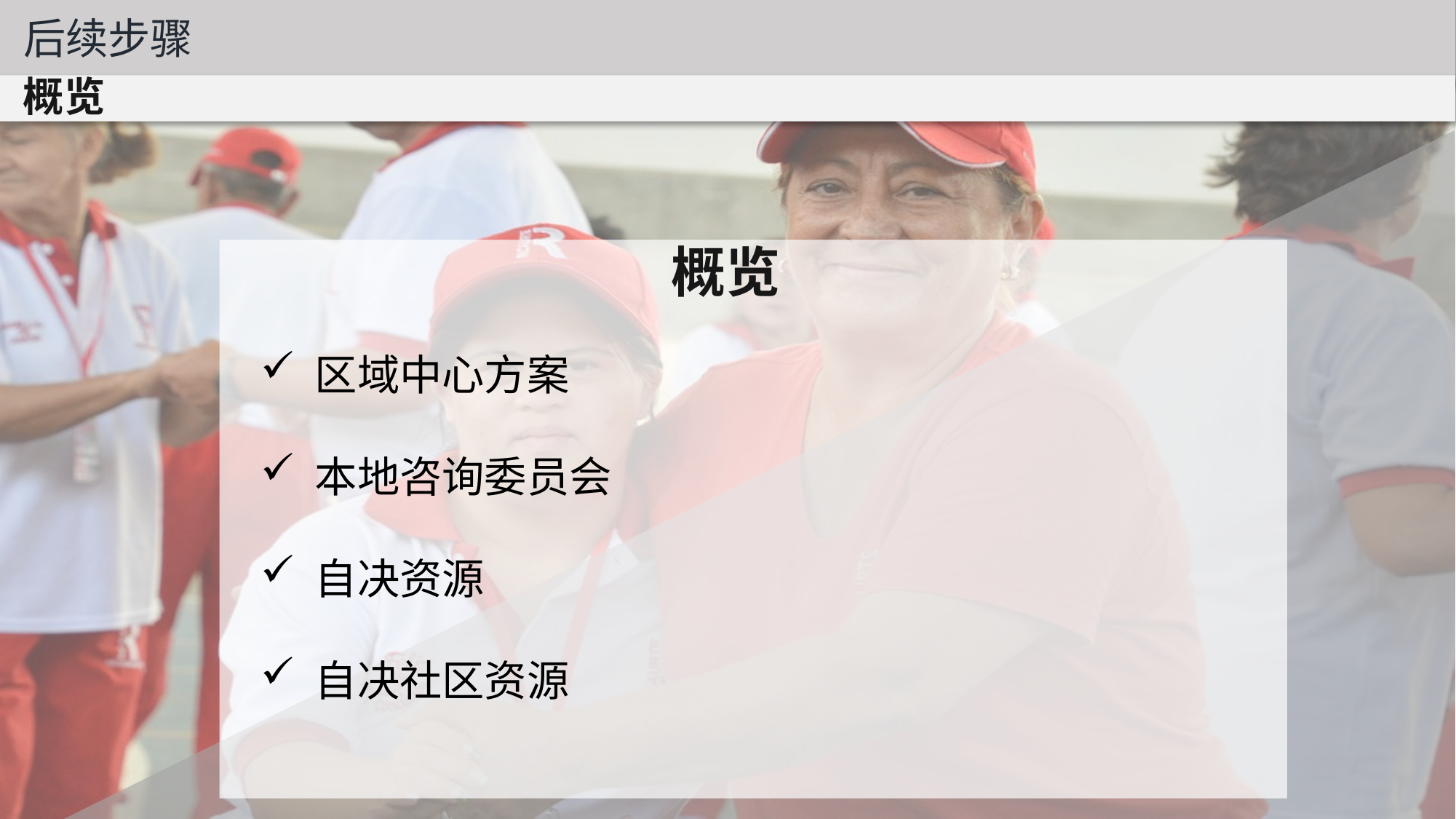

后续步骤
概览

概览
区域中心方案

本地咨询委员会

自决资源

自决社区资源